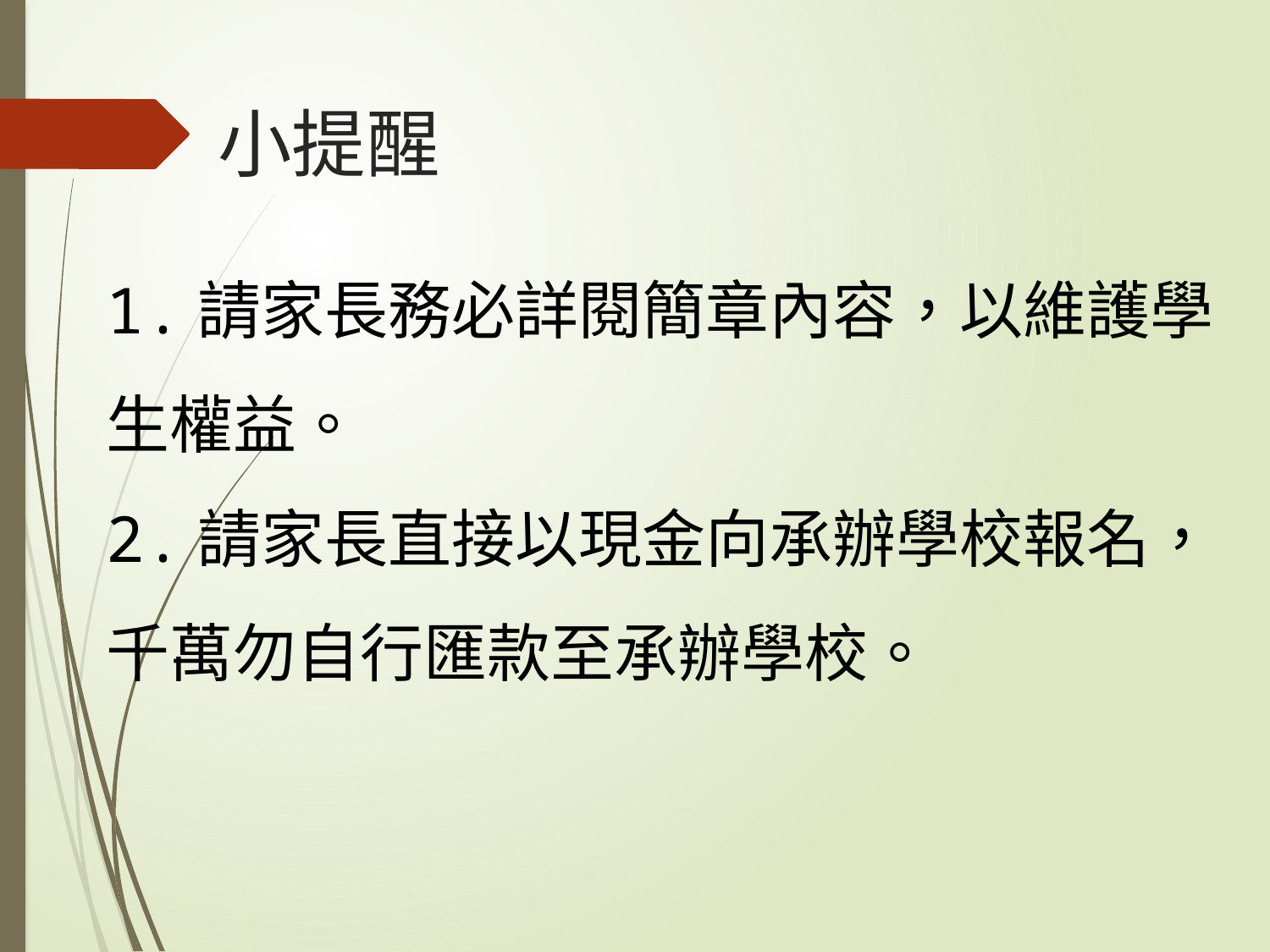

# 小提醒

1.請家長務必詳閱簡章內容，以維護學生權益。
2.請家長直接以現金向承辦學校報名，千萬勿自行匯款至承辦學校。